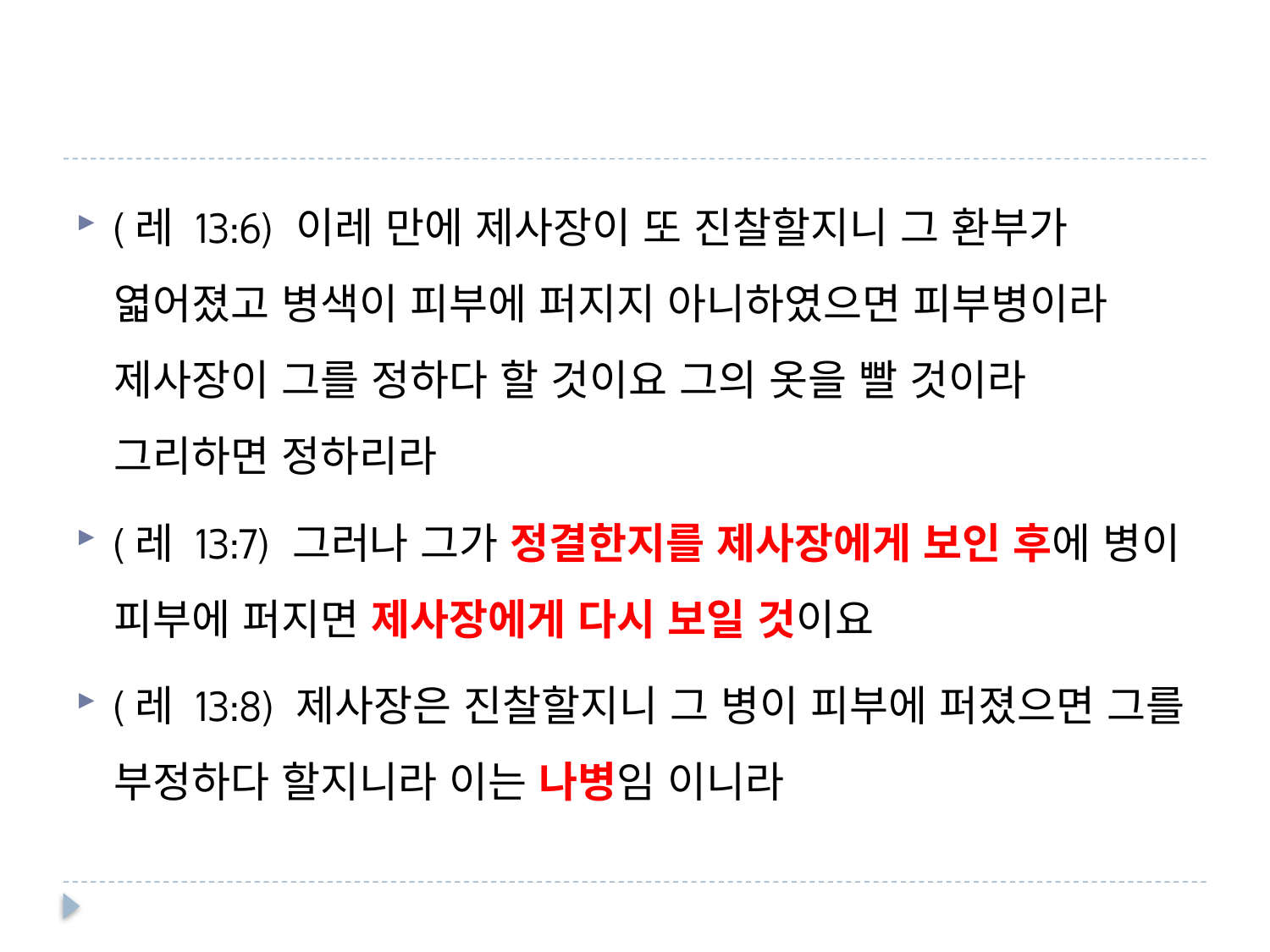

#
(레 13:6) 이레 만에 제사장이 또 진찰할지니 그 환부가 엷어졌고 병색이 피부에 퍼지지 아니하였으면 피부병이라 제사장이 그를 정하다 할 것이요 그의 옷을 빨 것이라 그리하면 정하리라
(레 13:7) 그러나 그가 정결한지를 제사장에게 보인 후에 병이 피부에 퍼지면 제사장에게 다시 보일 것이요
(레 13:8) 제사장은 진찰할지니 그 병이 피부에 퍼졌으면 그를 부정하다 할지니라 이는 나병임 이니라